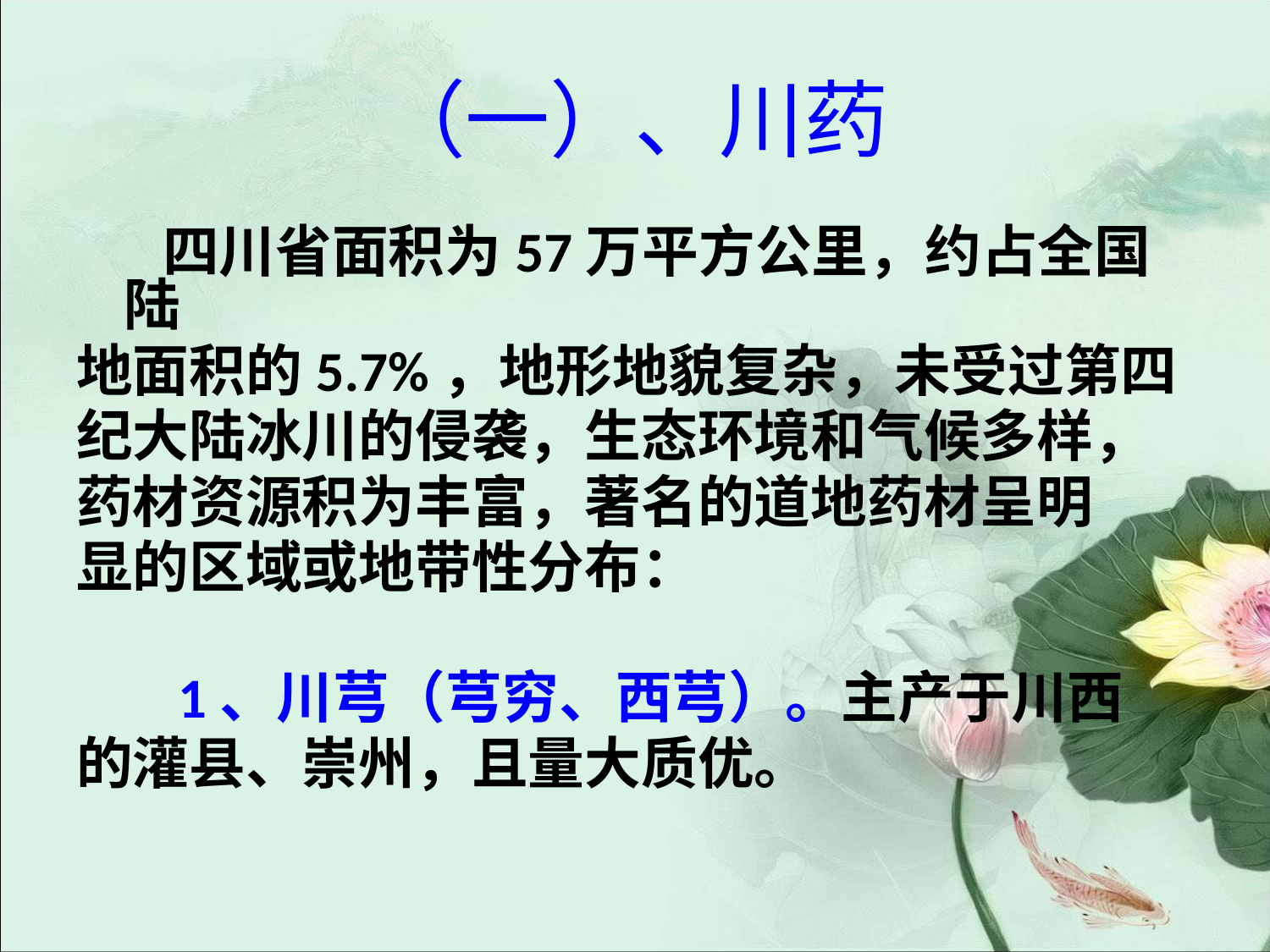

# （一）、川药
        四川省面积为57万平方公里，约占全国陆
地面积的5.7%，地形地貌复杂，未受过第四
纪大陆冰川的侵袭，生态环境和气候多样，
药材资源积为丰富，著名的道地药材呈明
显的区域或地带性分布：

        1、川芎（芎穷、西芎）。主产于川西
的灌县、崇州，且量大质优。